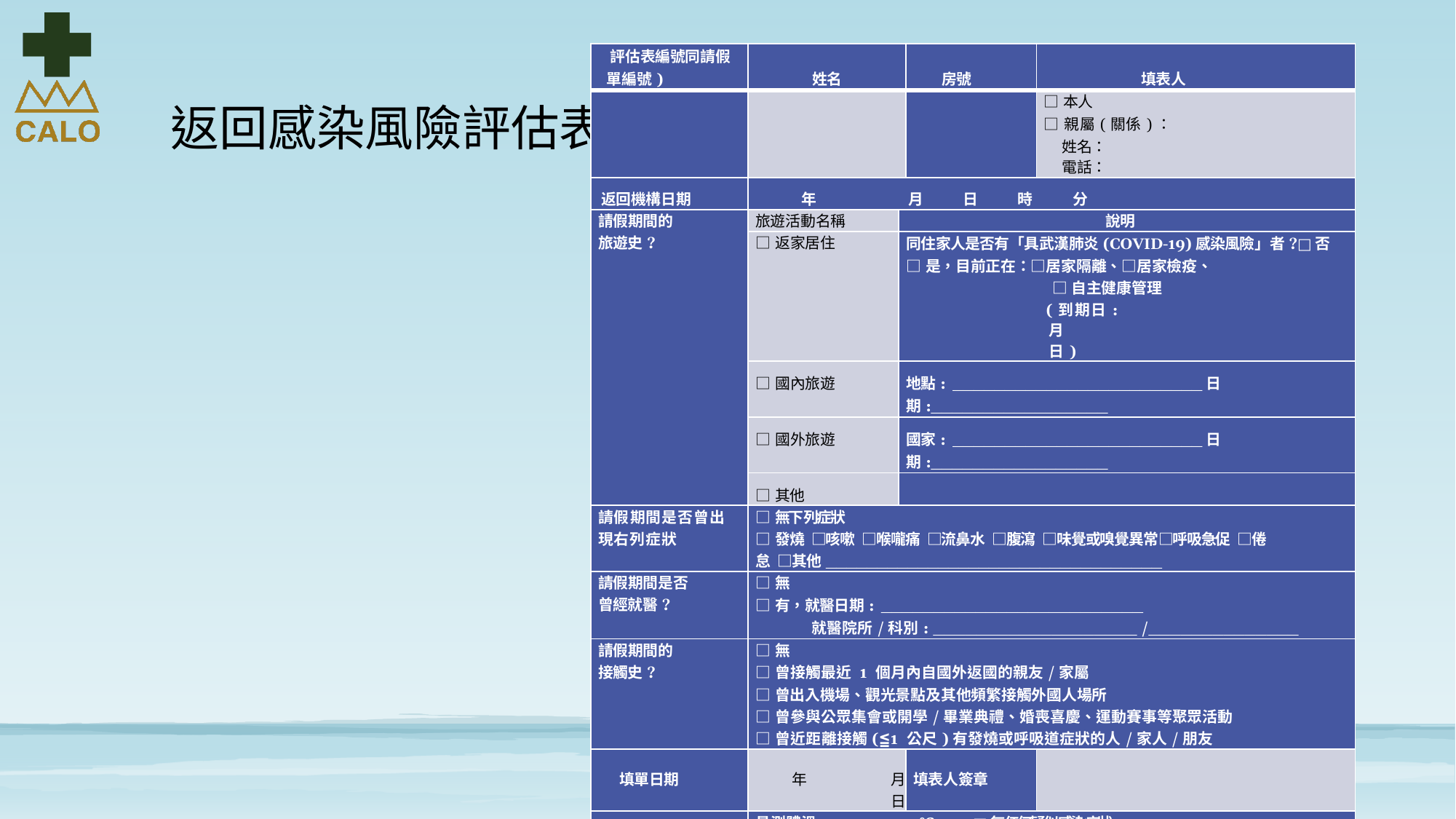

# 返回感染風險評估表
| 評估表編號同請假單編號) | 姓名 |  | 房號 | 填表人 |
| --- | --- | --- | --- | --- |
|  |  |  |  | □本人 □親屬(關係)： 姓名： 電話： |
| 返回機構日期 | 年 月 日 時 分 |  |  |  |
| 請假期間的 旅遊史? | 旅遊活動名稱 | 說明 |  |  |
|  | □返家居住 | 同住家人是否有「具武漢肺炎(COVID-19)感染風險」者?□否 □是，目前正在：□居家隔離、□居家檢疫、 □自主健康管理 (到期日: 月 日) |  |  |
|  | □國內旅遊 | 地點: \_\_\_\_\_\_\_\_\_\_\_\_\_\_\_\_\_\_\_\_\_\_\_\_日期:\_\_\_\_\_\_\_\_\_\_\_\_\_\_\_\_\_ |  |  |
|  | □國外旅遊 | 國家: \_\_\_\_\_\_\_\_\_\_\_\_\_\_\_\_\_\_\_\_\_\_\_\_日期:\_\_\_\_\_\_\_\_\_\_\_\_\_\_\_\_\_ |  |  |
|  | □其他 |  |  |  |
| 請假期間是否曾出現右列症狀 | □無下列症狀 □發燒 □咳嗽 □喉嚨痛 □流鼻水 □腹瀉 □味覺或嗅覺異常□呼吸急促 □倦怠 □其他\_\_\_\_\_\_\_\_\_\_\_\_\_\_\_\_\_\_\_\_\_\_\_\_\_\_\_\_\_\_\_\_\_ |  |  |  |
| 請假期間是否 曾經就醫? | □無 □有，就醫日期: \_\_\_\_\_\_\_\_\_\_\_\_\_\_\_\_\_\_\_\_\_\_\_\_\_ 就醫院所/科別: \_\_\_\_\_\_\_\_\_\_\_\_\_\_\_\_\_\_\_ /\_\_\_\_\_\_\_\_\_\_\_\_\_\_ |  |  |  |
| 請假期間的 接觸史? | □無 □曾接觸最近 1 個月內自國外返國的親友/家屬 □曾出入機場、觀光景點及其他頻繁接觸外國人場所 □曾參與公眾集會或開學/畢業典禮、婚喪喜慶、運動賽事等聚眾活動 □曾近距離接觸(≦1 公尺)有發燒或呼吸道症狀的人/家人/朋友 |  |  |  |
| 填單日期 | 年 月 日 |  | 填表人簽章 |  |
| 症狀評估 (由專人填寫) | 量測體溫\_\_\_\_\_\_\_\_\_℃ □無任何疑似感染症狀 □發燒 □咳嗽 □喉嚨痛 □流鼻水 □腹瀉 □味覺或嗅覺異常 □呼吸急促 □倦怠 □其他\_\_\_\_\_\_\_\_\_\_\_\_\_\_\_\_\_\_\_\_\_\_\_\_\_\_\_\_\_\_\_\_\_ |  |  |  |
| 評估日期 | 年 月 日 |  | 評估者簽章 |  |